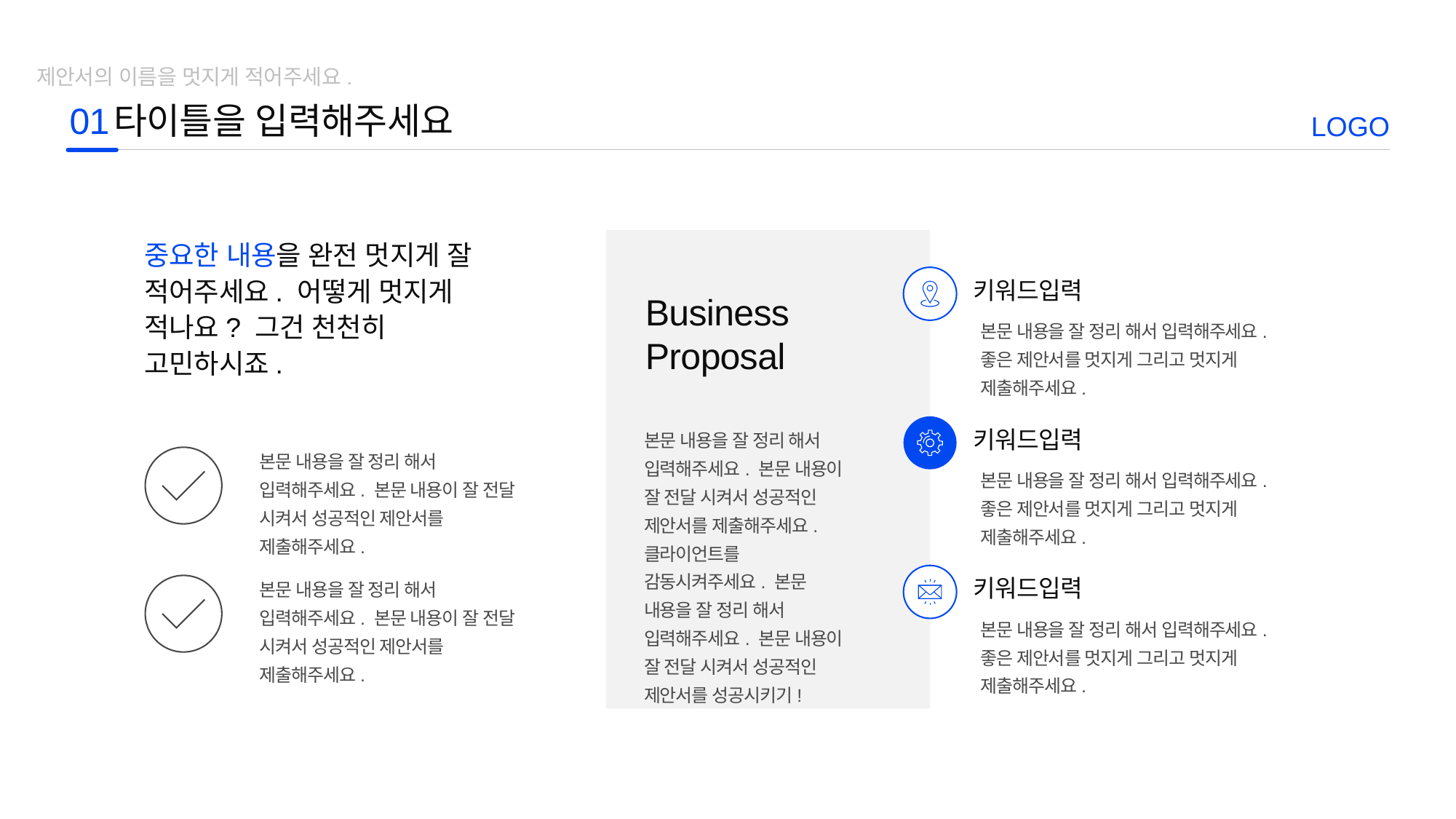

제안서의 이름을 멋지게 적어주세요.
01
타이틀을 입력해주세요
LOGO
중요한 내용을 완전 멋지게 잘 적어주세요. 어떻게 멋지게 적나요? 그건 천천히 고민하시죠.

키워드입력

Business
Proposal
본문 내용을 잘 정리 해서 입력해주세요.
좋은 제안서를 멋지게 그리고 멋지게 제출해주세요.
키워드입력

본문 내용을 잘 정리 해서 입력해주세요. 본문 내용이 잘 전달 시켜서 성공적인 제안서를 제출해주세요. 클라이언트를 감동시켜주세요. 본문 내용을 잘 정리 해서 입력해주세요. 본문 내용이 잘 전달 시켜서 성공적인 제안서를 성공시키기!

본문 내용을 잘 정리 해서 입력해주세요. 본문 내용이 잘 전달 시켜서 성공적인 제안서를 제출해주세요.

본문 내용을 잘 정리 해서 입력해주세요.
좋은 제안서를 멋지게 그리고 멋지게 제출해주세요.
키워드입력

본문 내용을 잘 정리 해서 입력해주세요. 본문 내용이 잘 전달 시켜서 성공적인 제안서를 제출해주세요.

본문 내용을 잘 정리 해서 입력해주세요.
좋은 제안서를 멋지게 그리고 멋지게 제출해주세요.